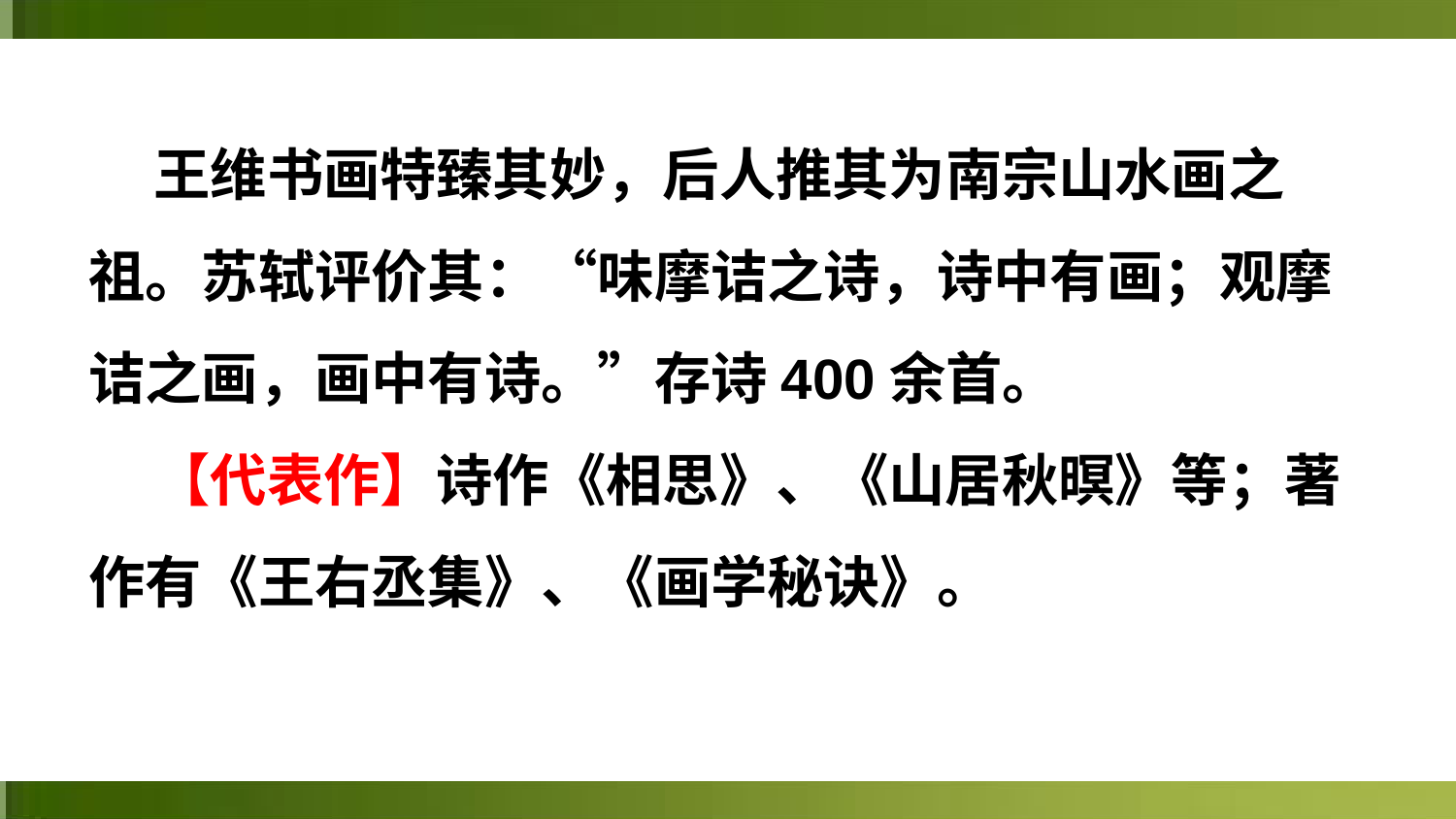

王维书画特臻其妙，后人推其为南宗山水画之祖。苏轼评价其：“味摩诘之诗，诗中有画；观摩诘之画，画中有诗。”存诗400余首。
    【代表作】诗作《相思》、《山居秋暝》等；著作有《王右丞集》、《画学秘诀》。